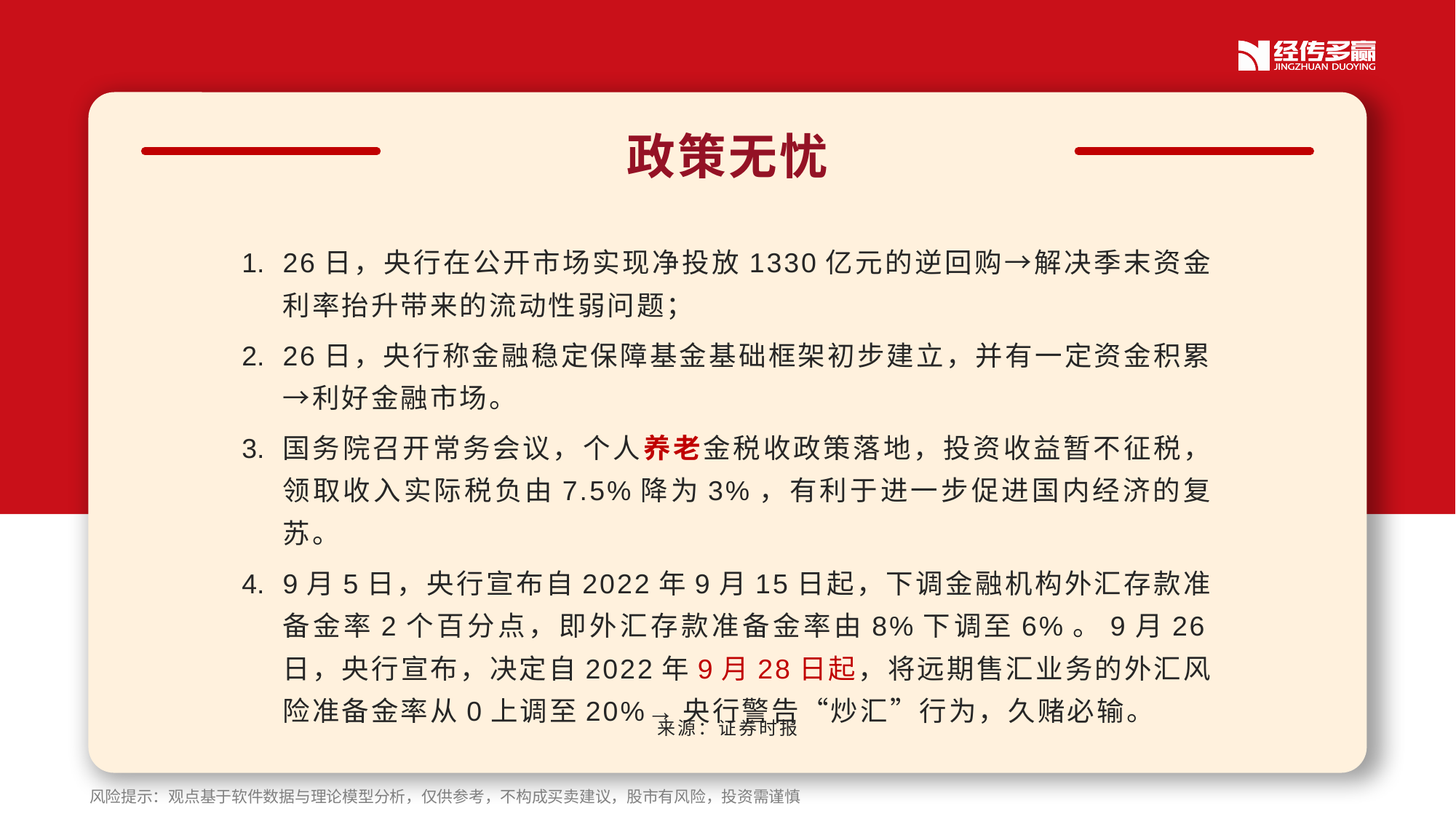

政策无忧
26日，央行在公开市场实现净投放1330亿元的逆回购→解决季末资金利率抬升带来的流动性弱问题；
26日，央行称金融稳定保障基金基础框架初步建立，并有一定资金积累→利好金融市场。
国务院召开常务会议，个人养老金税收政策落地，投资收益暂不征税，领取收入实际税负由7.5%降为3%，有利于进一步促进国内经济的复苏。
9月5日，央行宣布自2022年9月15日起，下调金融机构外汇存款准备金率2个百分点，即外汇存款准备金率由8%下调至6%。9月26日，央行宣布，决定自2022年9月28日起，将远期售汇业务的外汇风险准备金率从0上调至20%→央行警告“炒汇”行为，久赌必输。
来源：证券时报